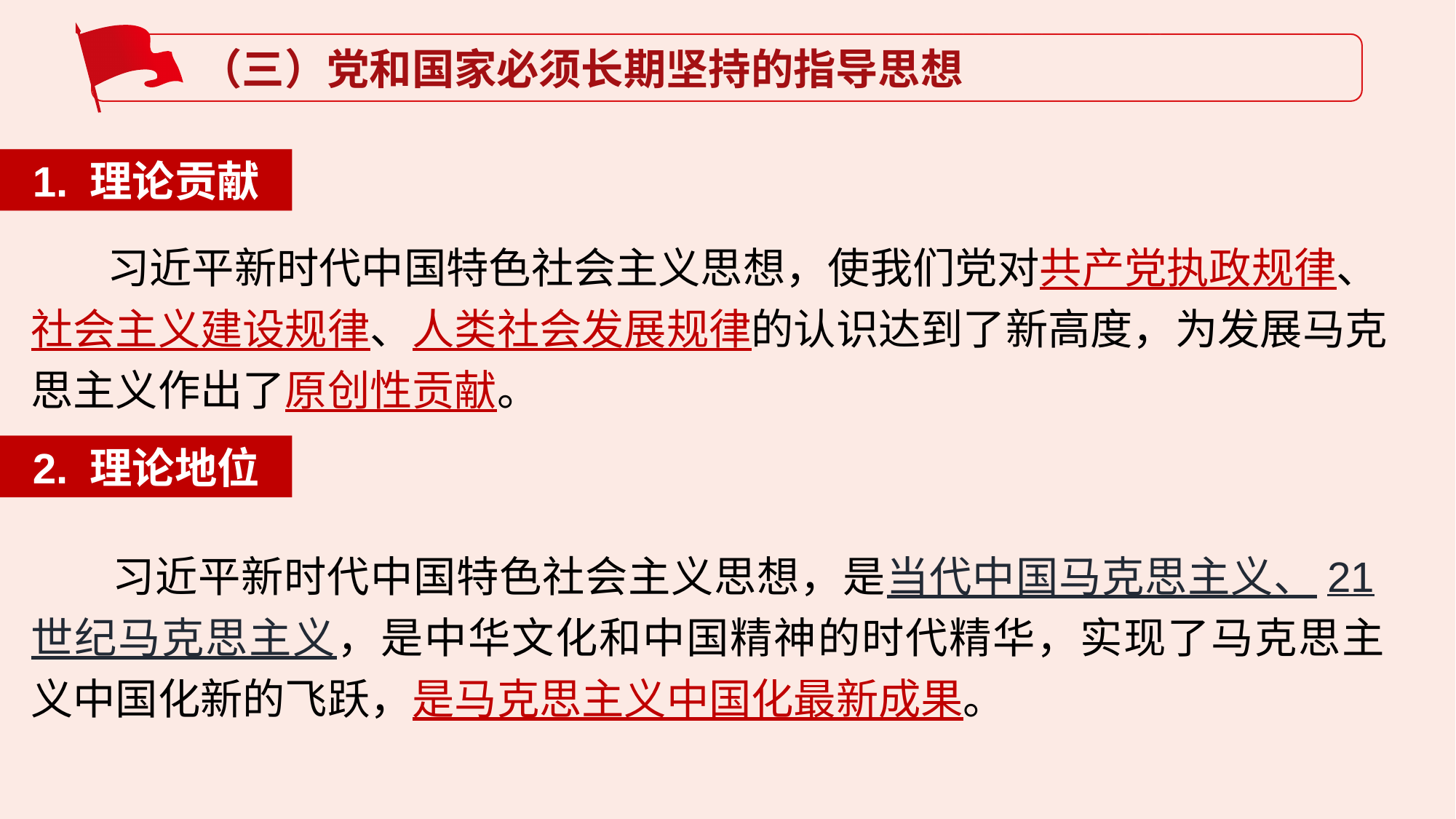

聿见思政统编新教材教学网 www.yjsz2020.cn 原创作品
（三）党和国家必须长期坚持的指导思想
1. 理论贡献
       习近平新时代中国特色社会主义思想，使我们党对共产党执政规律、社会主义建设规律、人类社会发展规律的认识达到了新高度，为发展马克思主义作出了原创性贡献。
2. 理论地位
       习近平新时代中国特色社会主义思想，是当代中国马克思主义、21世纪马克思主义，是中华文化和中国精神的时代精华，实现了马克思主义中国化新的飞跃，是马克思主义中国化最新成果。